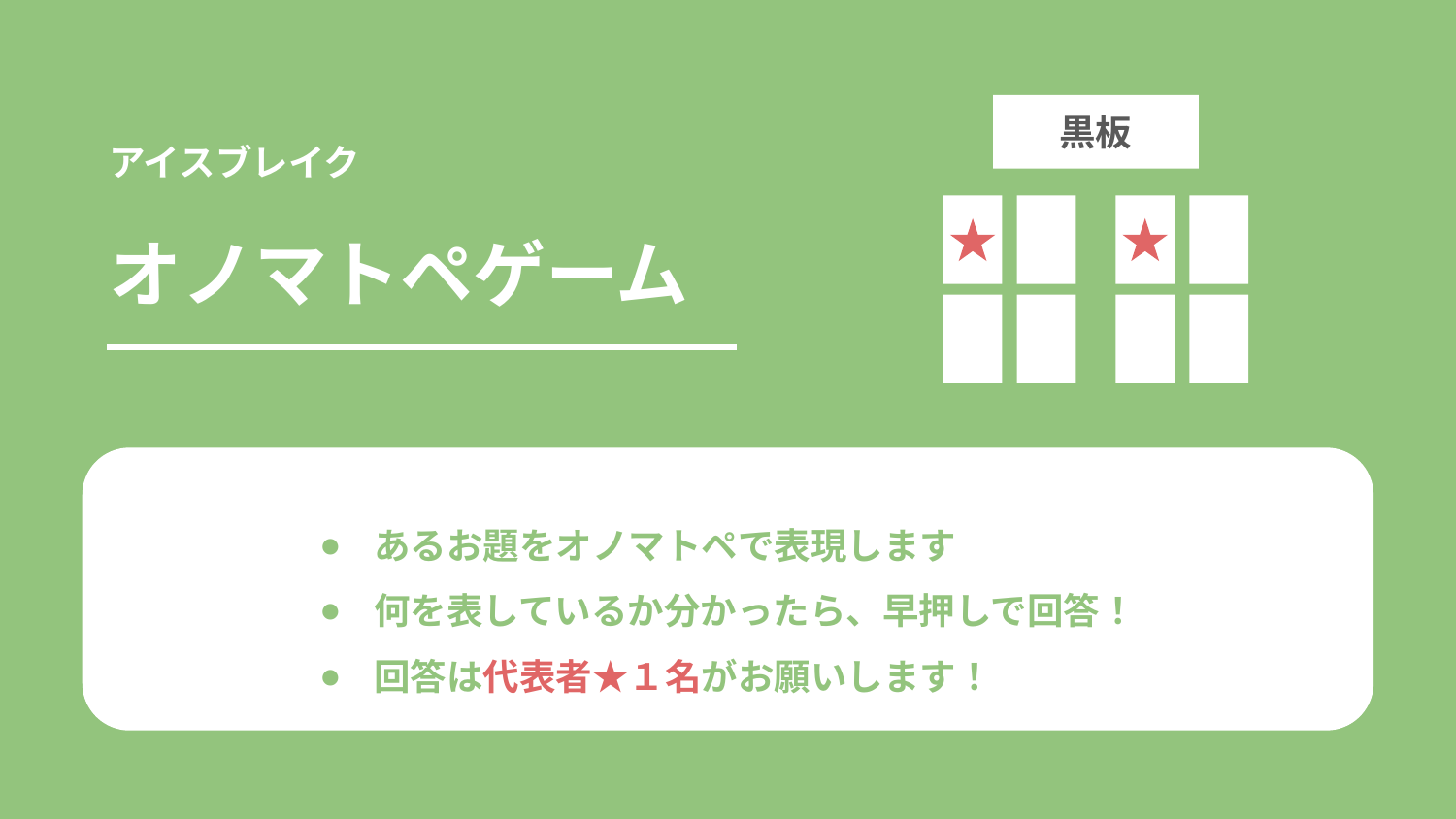

黒板
アイスブレイク

オノマトペゲーム

あるお題をオノマトペで表現します
何を表しているか分かったら、早押しで回答！
回答は代表者★１名がお願いします！